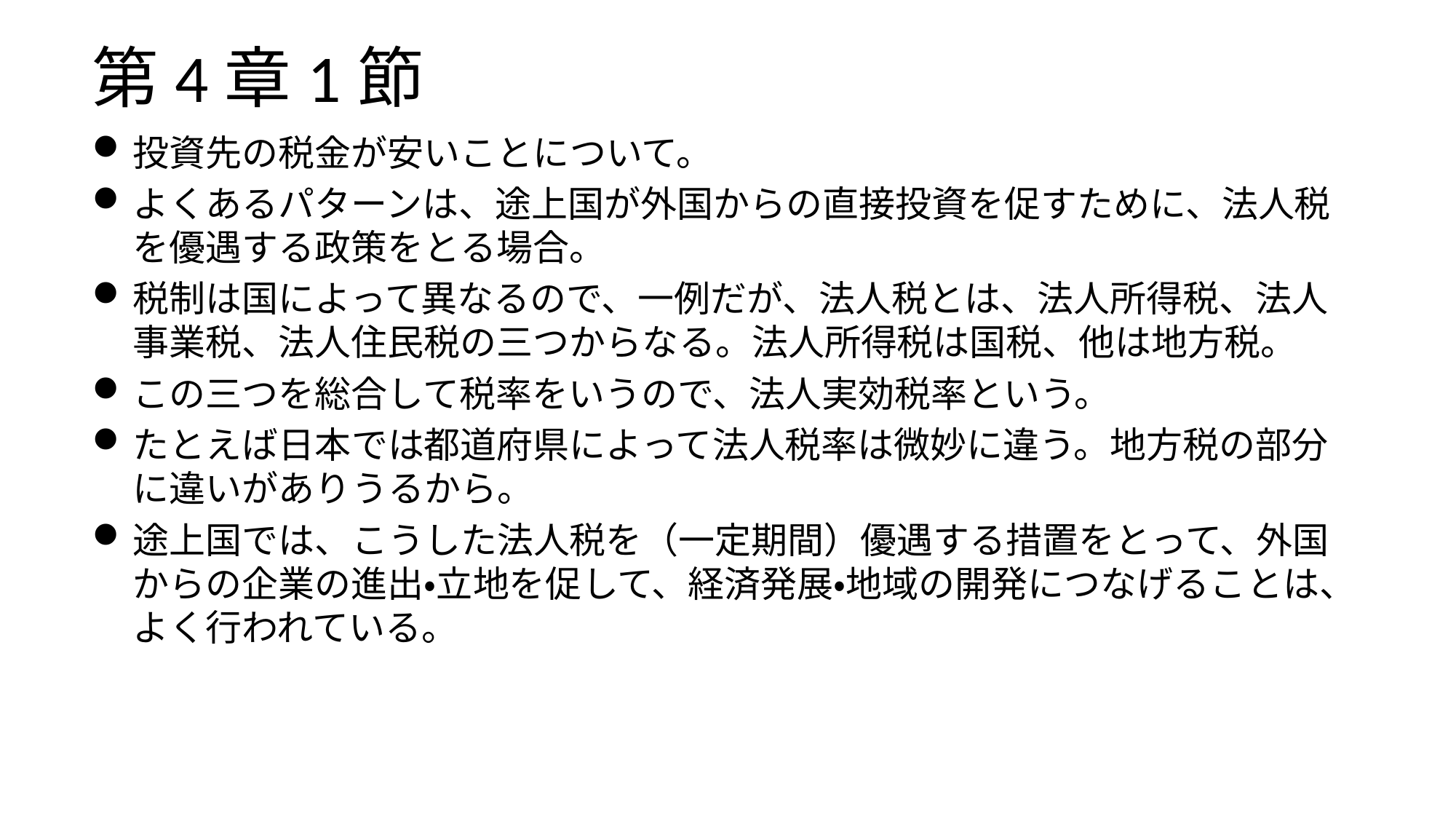

# 第4章1節
投資先の税金が安いことについて。
よくあるパターンは、途上国が外国からの直接投資を促すために、法人税を優遇する政策をとる場合。
税制は国によって異なるので、一例だが、法人税とは、法人所得税、法人事業税、法人住民税の三つからなる。法人所得税は国税、他は地方税。
この三つを総合して税率をいうので、法人実効税率という。
たとえば日本では都道府県によって法人税率は微妙に違う。地方税の部分に違いがありうるから。
途上国では、こうした法人税を（一定期間）優遇する措置をとって、外国からの企業の進出・立地を促して、経済発展・地域の開発につなげることは、よく行われている。